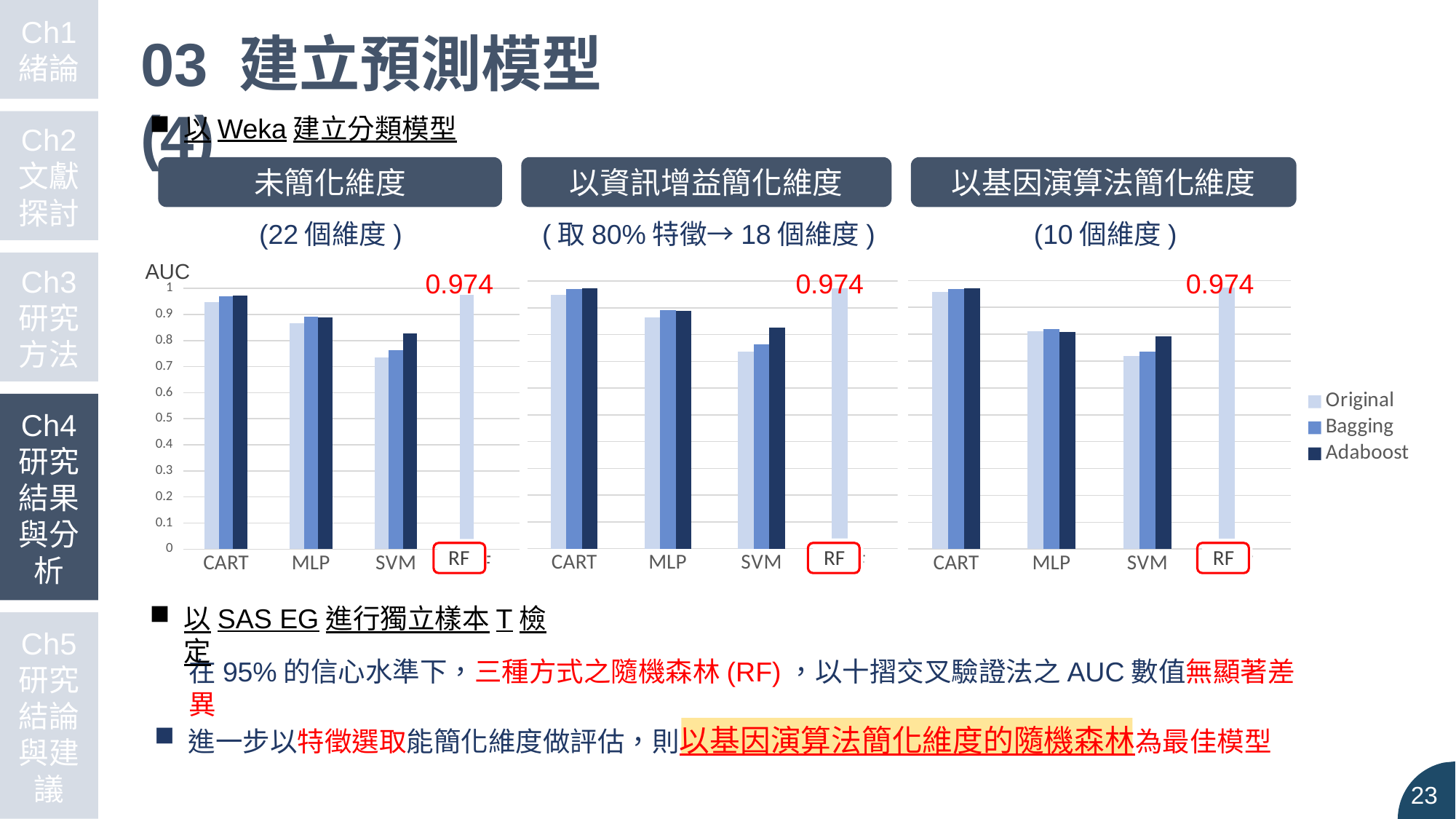

Ch1
緒論
03 建立預測模型(4)
以Weka建立分類模型
Ch2
文獻探討
未簡化維度
以資訊增益簡化維度
以基因演算法簡化維度
(取80%特徵→18個維度)
(10個維度)
(22個維度)
AUC

### Chart

| Category | Original | Bagging | Adaboost |
|---|---|---|---|
| CART | 0.948 | 0.969 | 0.972 |
| MLP | 0.865 | 0.892 | 0.889 |
| SVM | 0.735 | 0.764 | 0.826 |
| RF | 0.974 | None | None |
RF
Ch3
研究方法
0.974
0.974
0.974

### Chart

| Category | Original | Bagging | Adaboost |
|---|---|---|---|
| CART | 0.958 | 0.968 | 0.972 |
| MLP | 0.81 | 0.82 | 0.809 |
| SVM | 0.72 | 0.736 | 0.792 |
| RF | 0.974 | None | None |
RF

### Chart

| Category | Original | Bagging | Adaboost |
|---|---|---|---|
| CART | 0.948 | 0.969 | 0.972 |
| MLP | 0.865 | 0.892 | 0.889 |
| SVM | 0.735 | 0.764 | 0.826 |
| RF | 0.974 | None | None |
RF
Ch4
研究結果與分析

以SAS EG進行獨立樣本T檢定
在95%的信心水準下，三種方式之隨機森林(RF)，以十摺交叉驗證法之AUC數值無顯著差異
Ch5
研究結論與建議
進一步以特徵選取能簡化維度做評估，則以基因演算法簡化維度的隨機森林為最佳模型

23